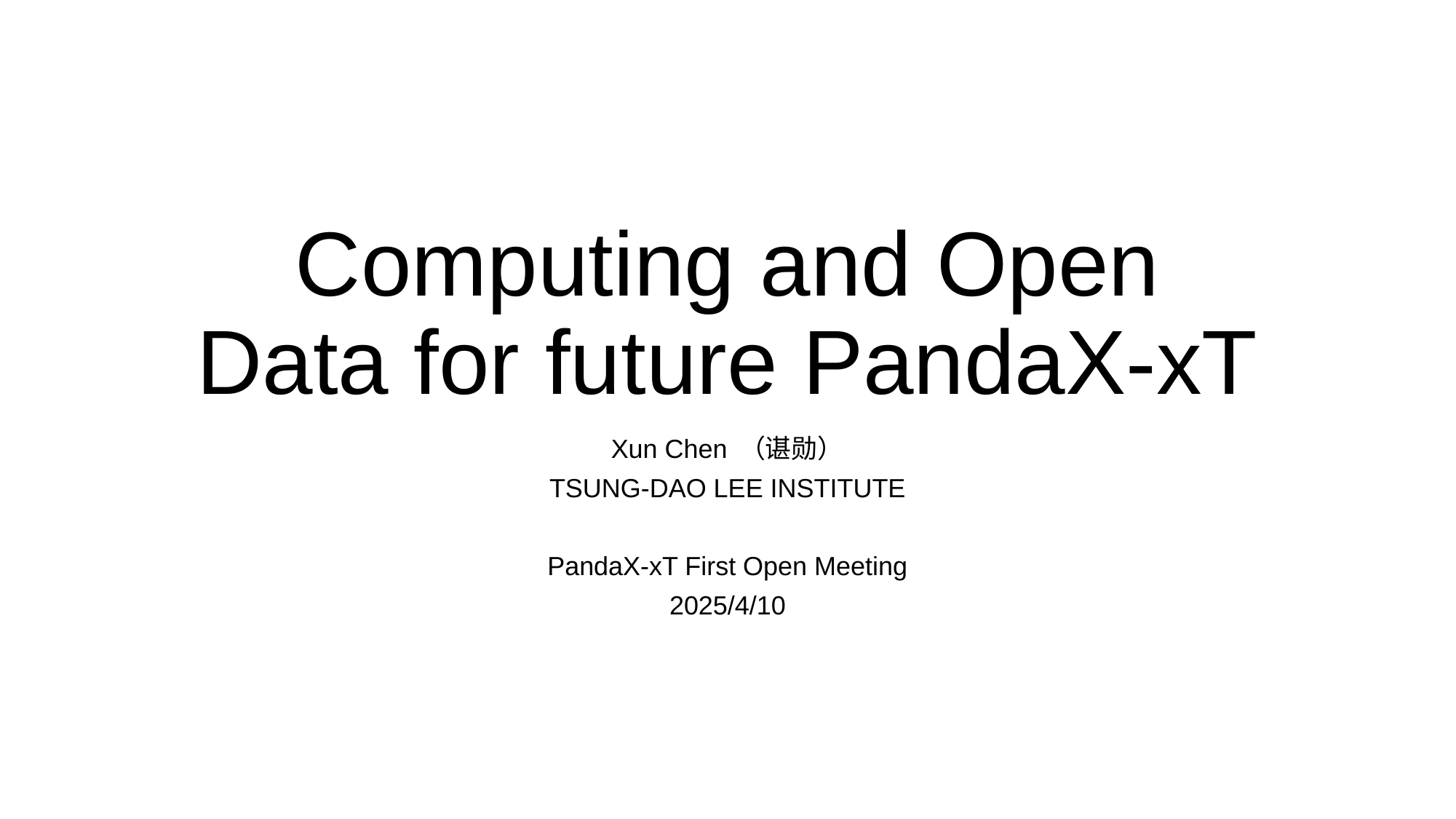

# Computing and Open Data for future PandaX-xT
Xun Chen （谌勋）
TSUNG-DAO LEE INSTITUTE

PandaX-xT First Open Meeting
2025/4/10